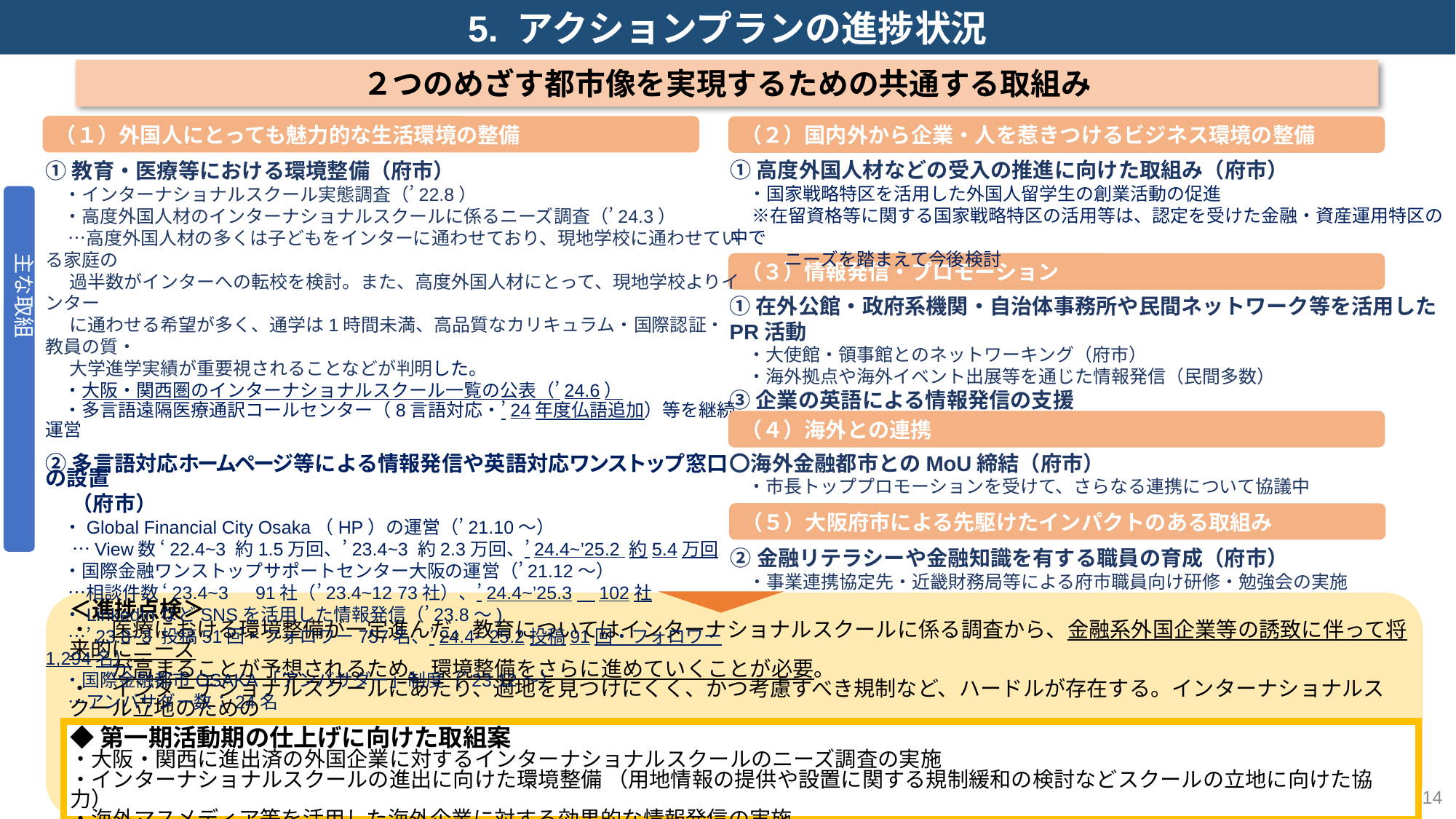

5. アクションプランの進捗状況
２つのめざす都市像を実現するための共通する取組み
（１）外国人にとっても魅力的な生活環境の整備
（２）国内外から企業・人を惹きつけるビジネス環境の整備
①高度外国人材などの受入の推進に向けた取組み（府市）
　・国家戦略特区を活用した外国人留学生の創業活動の促進
　 ※在留資格等に関する国家戦略特区の活用等は、認定を受けた金融・資産運用特区の中で
　　　ニーズを踏まえて今後検討
①教育・医療等における環境整備（府市）
　・インターナショナルスクール実態調査（’22.8）
　・高度外国人材のインターナショナルスクールに係るニーズ調査（’24.3）
　 …高度外国人材の多くは子どもをインターに通わせており、現地学校に通わせている家庭の
      過半数がインターへの転校を検討。また、高度外国人材にとって、現地学校よりインター
      に通わせる希望が多く、通学は1時間未満、高品質なカリキュラム・国際認証・教員の質・
      大学進学実績が重要視されることなどが判明した。
　・大阪・関西圏のインターナショナルスクール一覧の公表（’24.6）
　・多言語遠隔医療通訳コールセンター（8言語対応・’24年度仏語追加）等を継続運営
②多言語対応ホームページ等による情報発信や英語対応ワンストップ窓口の設置
　 （府市）
　・Global Financial City Osaka（HP）の運営（’21.10～）
 　…View数 ‘22.4~3 約1.5万回、’23.4~3 約2.3万回、’24.4~’25.2 約5.4万回
　・国際金融ワンストップサポートセンター大阪の運営（’21.12～）
　 …相談件数 ‘23.4~3　91社（’23.4~12 73社）、’24.4~’25.3　102社
　・LinkedInなどSNSを活用した情報発信（’23.8～)
　 …’23.8~3 投稿51回・フォロワー757名、’24.4~’25.2投稿91回・フォロワー1,294名）
　・国際金融都市OSAKA「アンバサダー」制度（’23.12～）
　 …アンバサダー数：24名

主な取組
（３）情報発信・プロモーション
①在外公館・政府系機関・自治体事務所や民間ネットワーク等を活用したPR活動
　・大使館・領事館とのネットワーキング（府市）
　・海外拠点や海外イベント出展等を通じた情報発信（民間多数）
③企業の英語による情報発信の支援
　・ビジネスマッチングイベントの実施（府市）
（４）海外との連携
〇海外金融都市とのMoU締結（府市）
　・市長トッププロモーションを受けて、さらなる連携について協議中
（５）大阪府市による先駆けたインパクトのある取組み
②金融リテラシーや金融知識を有する職員の育成（府市）
　・事業連携協定先・近畿財務局等による府市職員向け研修・勉強会の実施

＜進捗点検＞
・　医療における環境整備が一定進んだ。教育についてはインターナショナルスクールに係る調査から、金融系外国企業等の誘致に伴って将来的にニーズ
　　が高まることが予想されるため、環境整備をさらに進めていくことが必要。
・　インターナショナルスクールにあたり、適地を見つけにくく、かつ考慮すべき規制など、ハードルが存在する。インターナショナルスクール立地のための
　　用地情報等の提供などを行いながら、具体的課題に対し解決に向けた協力が必要。
・　SNSの活用により情報発信力を強化しているが、金融系外国企業等の一次進出等を図るため、海外所在の企業に対するさらなる情報発信が必要。

◆第一期活動期の仕上げに向けた取組案
・大阪・関西に進出済の外国企業に対するインターナショナルスクールのニーズ調査の実施
・インターナショナルスクールの進出に向けた環境整備 （用地情報の提供や設置に関する規制緩和の検討などスクールの立地に向けた協力）
・海外マスメディア等を活用した海外企業に対する効果的な情報発信の実施

14